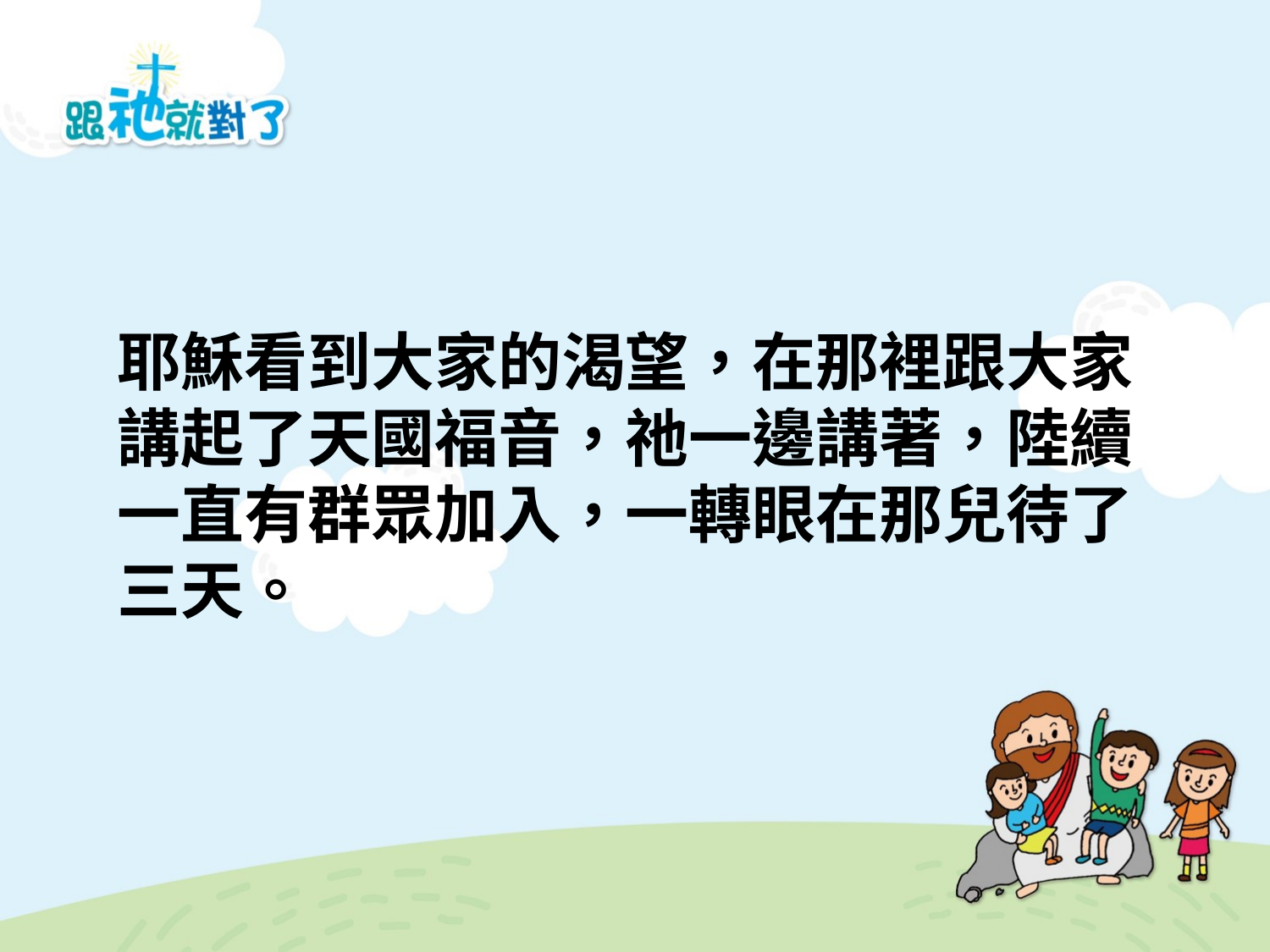

耶穌看到大家的渴望，在那裡跟大家講起了天國福音，祂一邊講著，陸續一直有群眾加入，一轉眼在那兒待了三天。